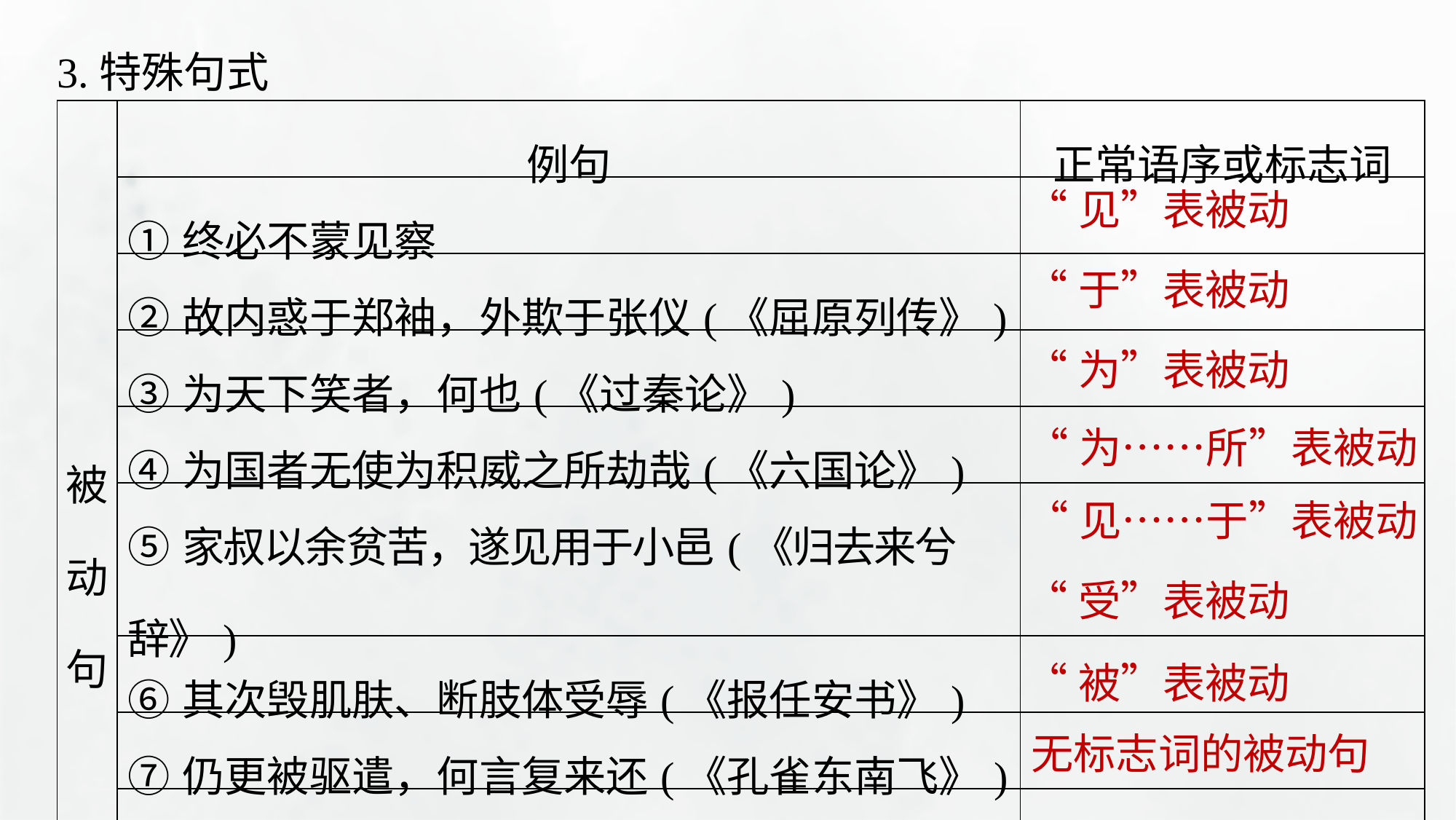

3.特殊句式
| 被动句 | 例句 | 正常语序或标志词 |
| --- | --- | --- |
|  | ①终必不蒙见察 |  |
|  | ②故内惑于郑袖，外欺于张仪(《屈原列传》) |  |
|  | ③为天下笑者，何也(《过秦论》) |  |
|  | ④为国者无使为积威之所劫哉(《六国论》) |  |
|  | ⑤家叔以余贫苦，遂见用于小邑(《归去来兮辞》) |  |
|  | ⑥其次毁肌肤、断肢体受辱(《报任安书》) |  |
|  | ⑦仍更被驱遣，何言复来还(《孔雀东南飞》) |  |
|  | ⑧函谷举(《六国论》) |  |
“见”表被动
“于”表被动
“为”表被动
“为……所”表被动
“见……于”表被动
“受”表被动
“被”表被动
无标志词的被动句